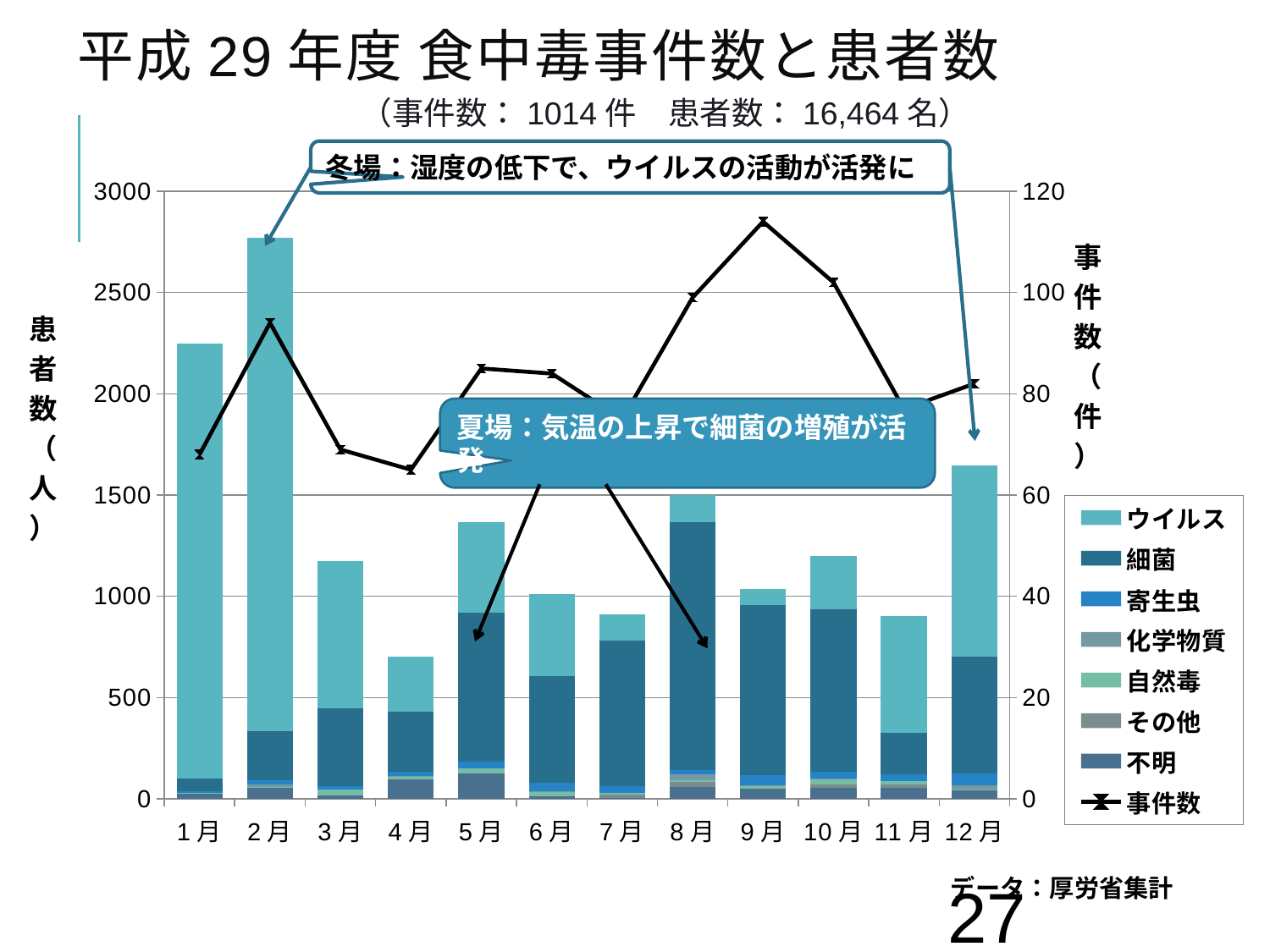

# 平成29年度 食中毒事件数と患者数
（事件数：1014件　患者数：16,464名）
冬場：湿度の低下で、ウイルスの活動が活発に

### Chart

| Category | 不明 | その他 | 自然毒 | 化学物質 | 寄生虫 | 細菌 | ウイルス | 事件数 |
|---|---|---|---|---|---|---|---|---|
| 1月 | 25.0 | 0.0 | 4.0 | 0.0 | 7.0 | 63.0 | 2148.0 | 68.0 |
| 2月 | 53.0 | 0.0 | 7.0 | 12.0 | 20.0 | 244.0 | 2434.0 | 94.0 |
| 3月 | 18.0 | 0.0 | 26.0 | 0.0 | 19.0 | 383.0 | 730.0 | 69.0 |
| 4月 | 97.0 | 0.0 | 13.0 | 3.0 | 21.0 | 298.0 | 269.0 | 65.0 |
| 5月 | 126.0 | 0.0 | 23.0 | 0.0 | 34.0 | 738.0 | 444.0 | 85.0 |
| 6月 | 13.0 | 0.0 | 25.0 | 1.0 | 41.0 | 526.0 | 405.0 | 84.0 |
| 7月 | 5.0 | 14.0 | 11.0 | 0.0 | 32.0 | 720.0 | 128.0 | 75.0 |
| 8月 | 60.0 | 23.0 | 8.0 | 31.0 | 19.0 | 1225.0 | 134.0 | 99.0 |
| 9月 | 49.0 | 0.0 | 16.0 | 2.0 | 49.0 | 842.0 | 80.0 | 114.0 |
| 10月 | 55.0 | 15.0 | 25.0 | 5.0 | 32.0 | 802.0 | 264.0 | 102.0 |
| 11月 | 53.0 | 17.0 | 16.0 | 0.0 | 36.0 | 206.0 | 573.0 | 77.0 |
| 12月 | 45.0 | 0.0 | 2.0 | 22.0 | 58.0 | 574.0 | 946.0 | 82.0 |
夏場：気温の上昇で細菌の増殖が活発
データ：厚労省集計
27